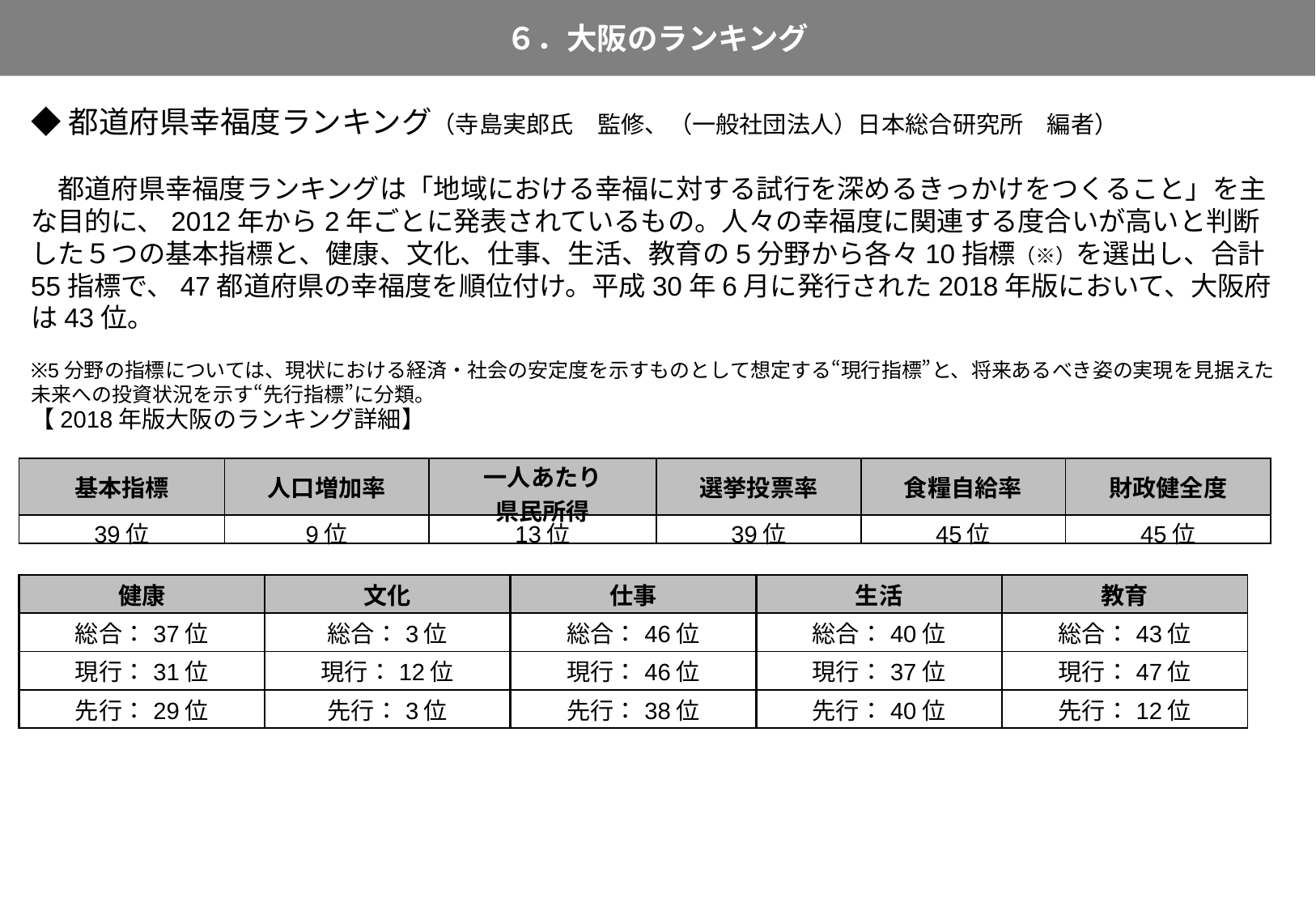

６．大阪のランキング
14
◆都道府県幸福度ランキング（寺島実郎氏　監修、（一般社団法人）日本総合研究所　編者）

　都道府県幸福度ランキングは「地域における幸福に対する試行を深めるきっかけをつくること」を主な目的に、2012年から2年ごとに発表されているもの。人々の幸福度に関連する度合いが高いと判断した５つの基本指標と、健康、文化、仕事、生活、教育の5分野から各々10指標（※）を選出し、合計55指標で、47都道府県の幸福度を順位付け。平成30年6月に発行された2018年版において、大阪府は43位。

※5分野の指標については、現状における経済・社会の安定度を示すものとして想定する“現行指標”と、将来あるべき姿の実現を見据えた未来への投資状況を示す“先行指標”に分類。
【2018年版大阪のランキング詳細】
| 基本指標 | 人口増加率 | 一人あたり 県民所得 | 選挙投票率 | 食糧自給率 | 財政健全度 |
| --- | --- | --- | --- | --- | --- |
| 39位 | 9位 | 13位 | 39位 | 45位 | 45位 |
| 健康 | 文化 | 仕事 | 生活 | 教育 |
| --- | --- | --- | --- | --- |
| 総合：37位 | 総合：3位 | 総合：46位 | 総合：40位 | 総合：43位 |
| 現行：31位 | 現行：12位 | 現行：46位 | 現行：37位 | 現行：47位 |
| 先行：29位 | 先行：3位 | 先行：38位 | 先行：40位 | 先行：12位 |